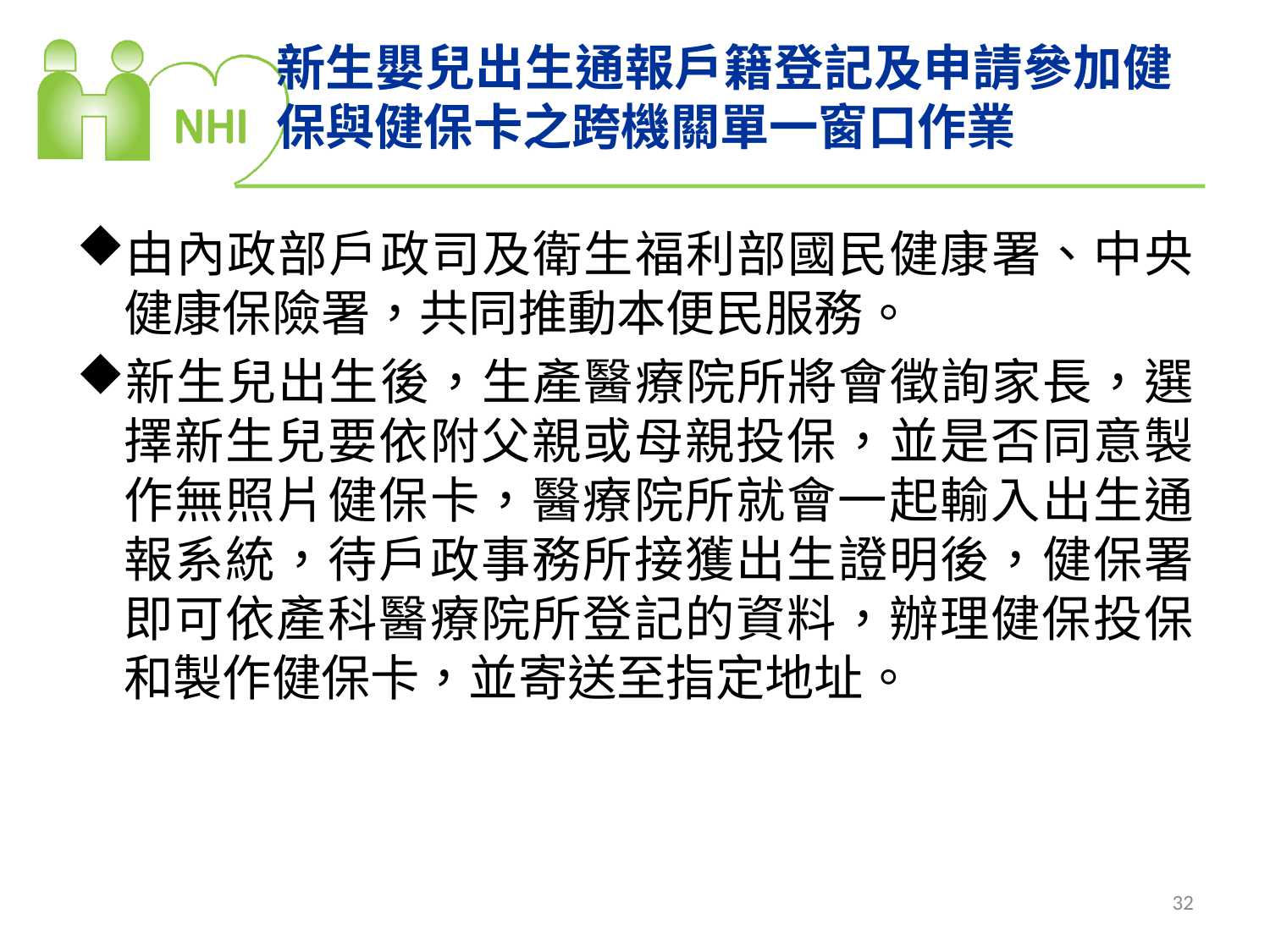

新生嬰兒出生通報戶籍登記及申請參加健保與健保卡之跨機關單一窗口作業
由內政部戶政司及衛生福利部國民健康署、中央健康保險署，共同推動本便民服務。
新生兒出生後，生產醫療院所將會徵詢家長，選擇新生兒要依附父親或母親投保，並是否同意製作無照片健保卡，醫療院所就會一起輸入出生通報系統，待戶政事務所接獲出生證明後，健保署即可依產科醫療院所登記的資料，辦理健保投保和製作健保卡，並寄送至指定地址。
32